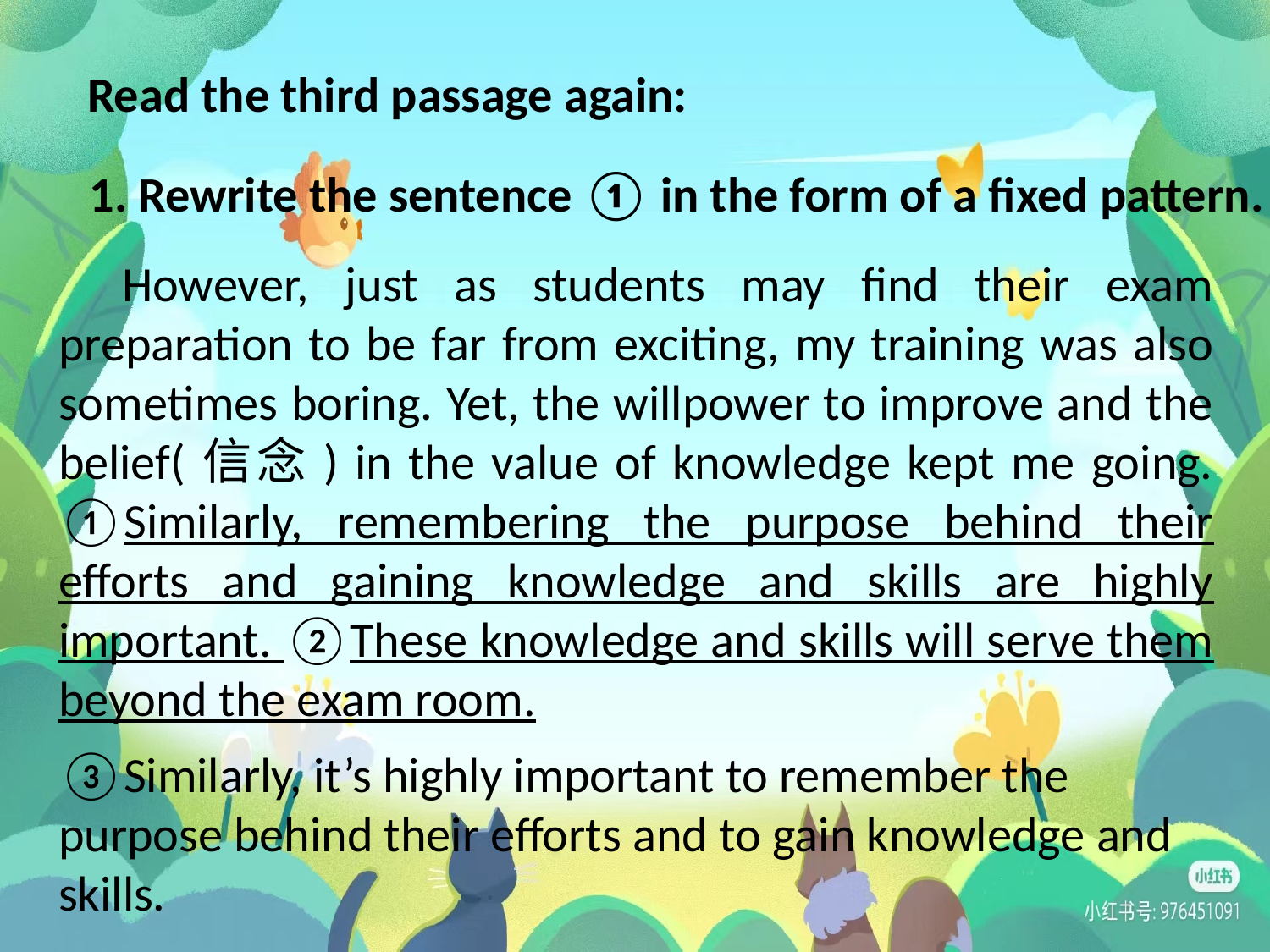

Read the third passage again:
1. Rewrite the sentence ① in the form of a fixed pattern.
However, just as students may find their exam preparation to be far from exciting, my training was also sometimes boring. Yet, the willpower to improve and the belief(信念) in the value of knowledge kept me going. ①Similarly, remembering the purpose behind their efforts and gaining knowledge and skills are highly important. ②These knowledge and skills will serve them beyond the exam room.
③Similarly, it’s highly important to remember the purpose behind their efforts and to gain knowledge and skills.